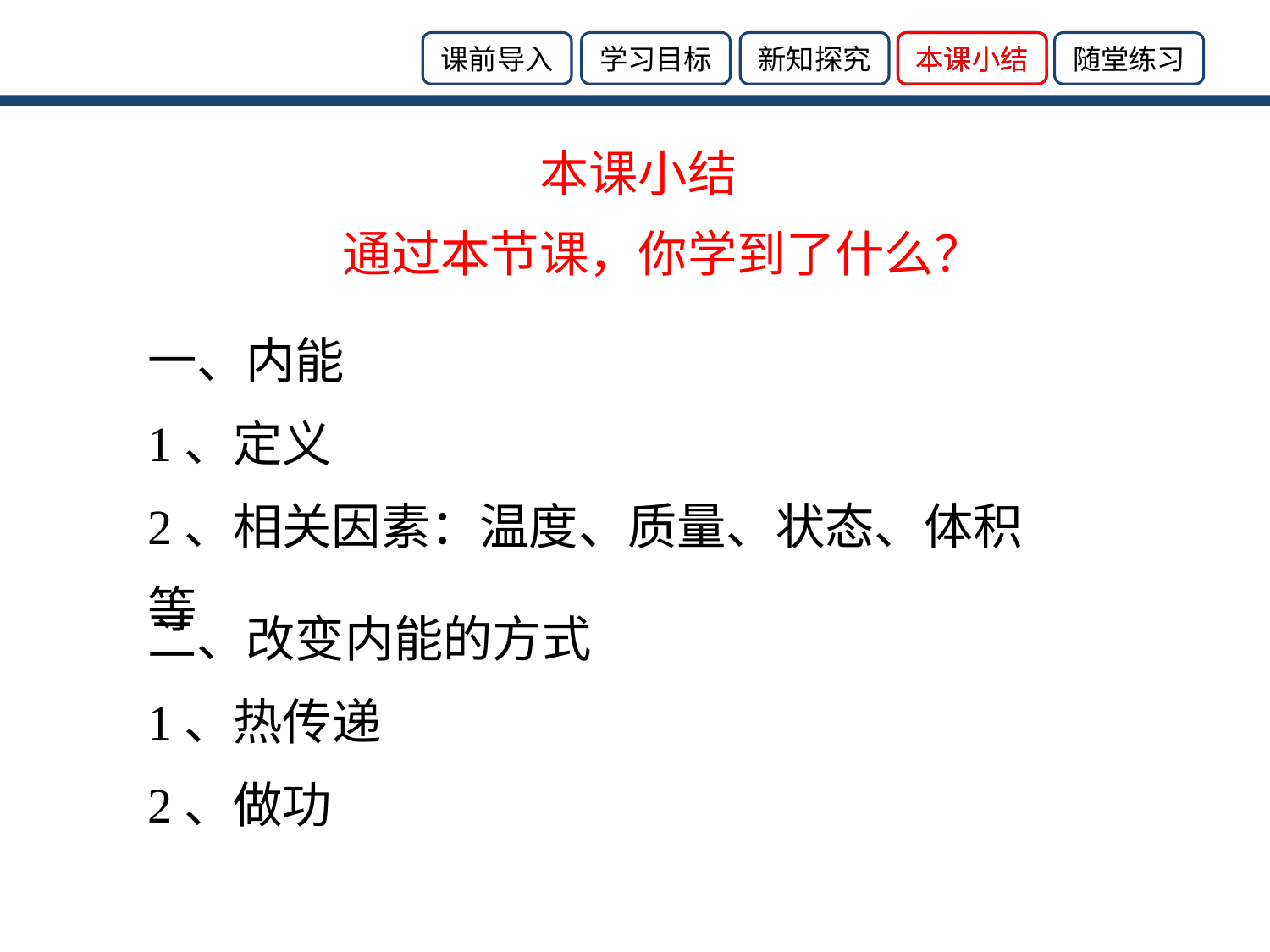

本课小结
本课小结
通过本节课，你学到了什么？
一、内能
1、定义
2、相关因素：温度、质量、状态、体积等
二、改变内能的方式
1、热传递
2、做功